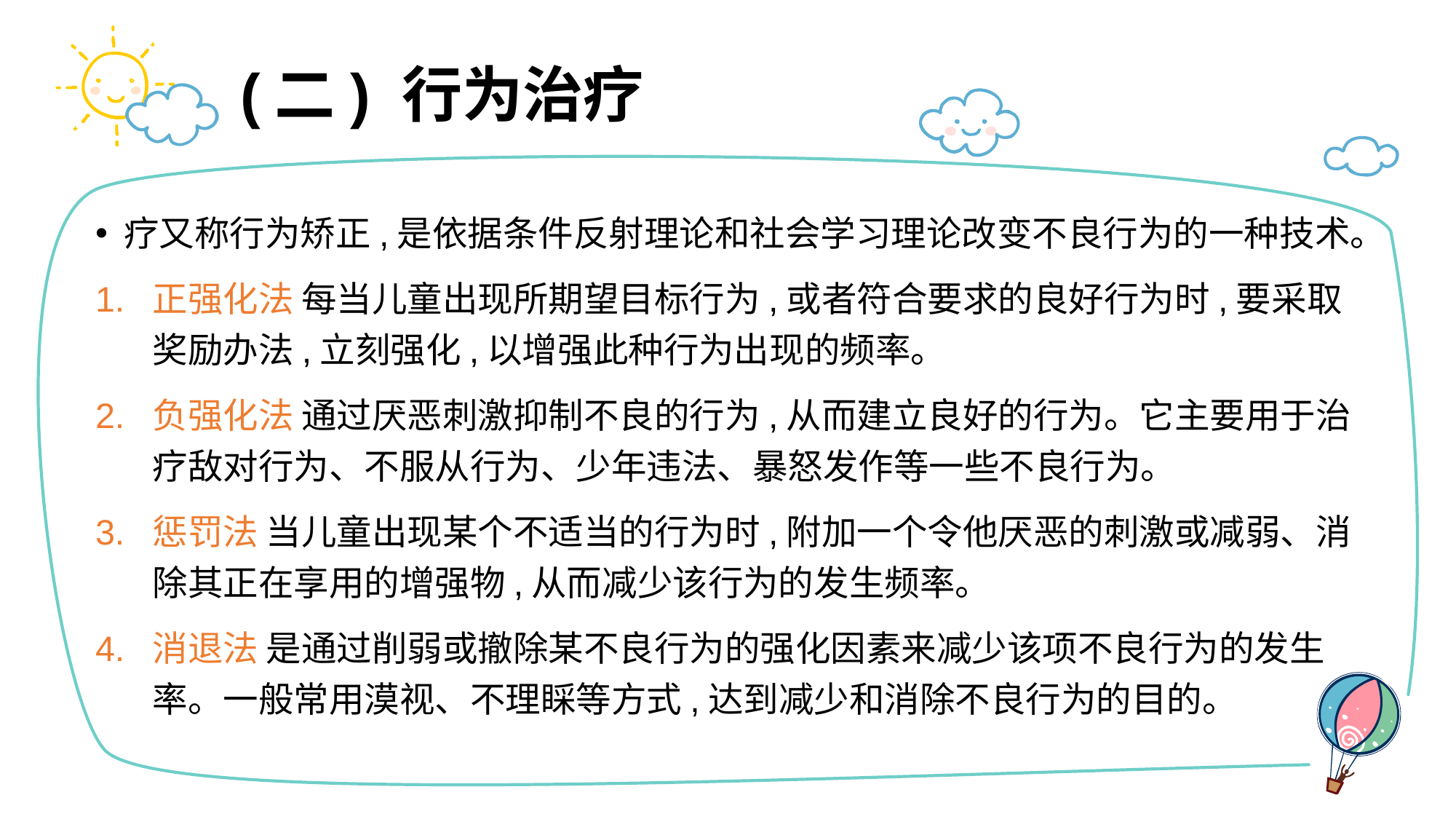

# (二) 行为治疗
疗又称行为矫正,是依据条件反射理论和社会学习理论改变不良行为的一种技术。
正强化法 每当儿童出现所期望目标行为,或者符合要求的良好行为时,要采取奖励办法,立刻强化,以增强此种行为出现的频率。
负强化法 通过厌恶刺激抑制不良的行为,从而建立良好的行为。它主要用于治疗敌对行为、不服从行为、少年违法、暴怒发作等一些不良行为。
惩罚法 当儿童出现某个不适当的行为时,附加一个令他厌恶的刺激或减弱、消除其正在享用的增强物,从而减少该行为的发生频率。
消退法 是通过削弱或撤除某不良行为的强化因素来减少该项不良行为的发生率。一般常用漠视、不理睬等方式,达到减少和消除不良行为的目的。